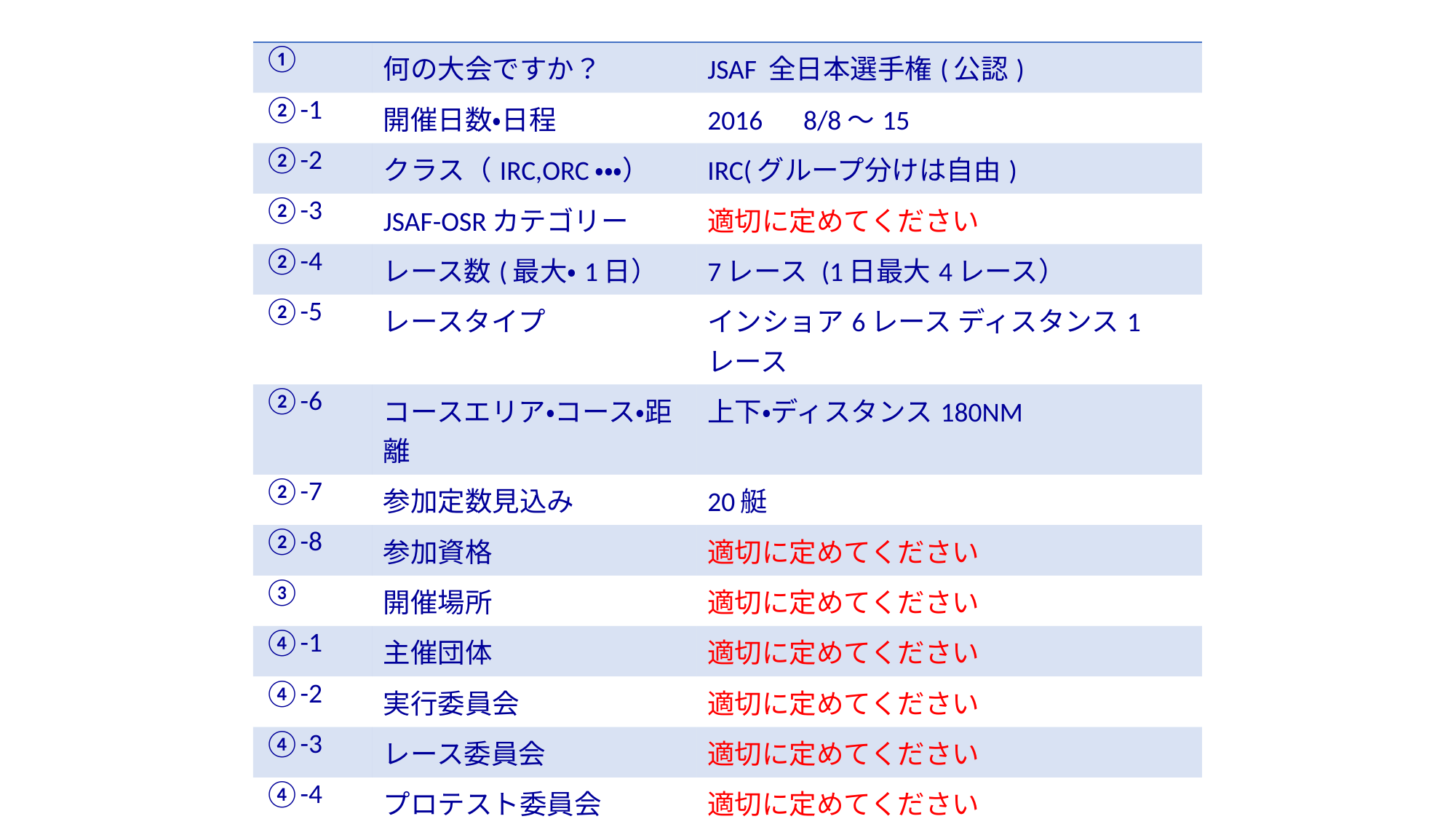

| ① | 何の大会ですか？ | JSAF 全日本選手権(公認) |
| --- | --- | --- |
| ②-1 | 開催日数・日程 | 2016　8/8～15 |
| ②-2 | クラス（IRC,ORC・・・） | IRC(グループ分けは自由) |
| ②-3 | JSAF-OSRカテゴリー | 適切に定めてください |
| ②-4 | レース数(最大・1日） | 7レース (1日最大4レース） |
| ②-5 | レースタイプ | インショア6レース ディスタンス1レース |
| ②-6 | コースエリア・コース・距離 | 上下・ディスタンス180NM |
| ②-7 | 参加定数見込み | 20艇 |
| ②-8 | 参加資格 | 適切に定めてください |
| ③ | 開催場所 | 適切に定めてください |
| ④-1 | 主催団体 | 適切に定めてください |
| ④-2 | 実行委員会 | 適切に定めてください |
| ④-3 | レース委員会 | 適切に定めてください |
| ④-4 | プロテスト委員会 | 適切に定めてください |
| ④-5 | イクイップメントインスペクター | 適切に定めてください |